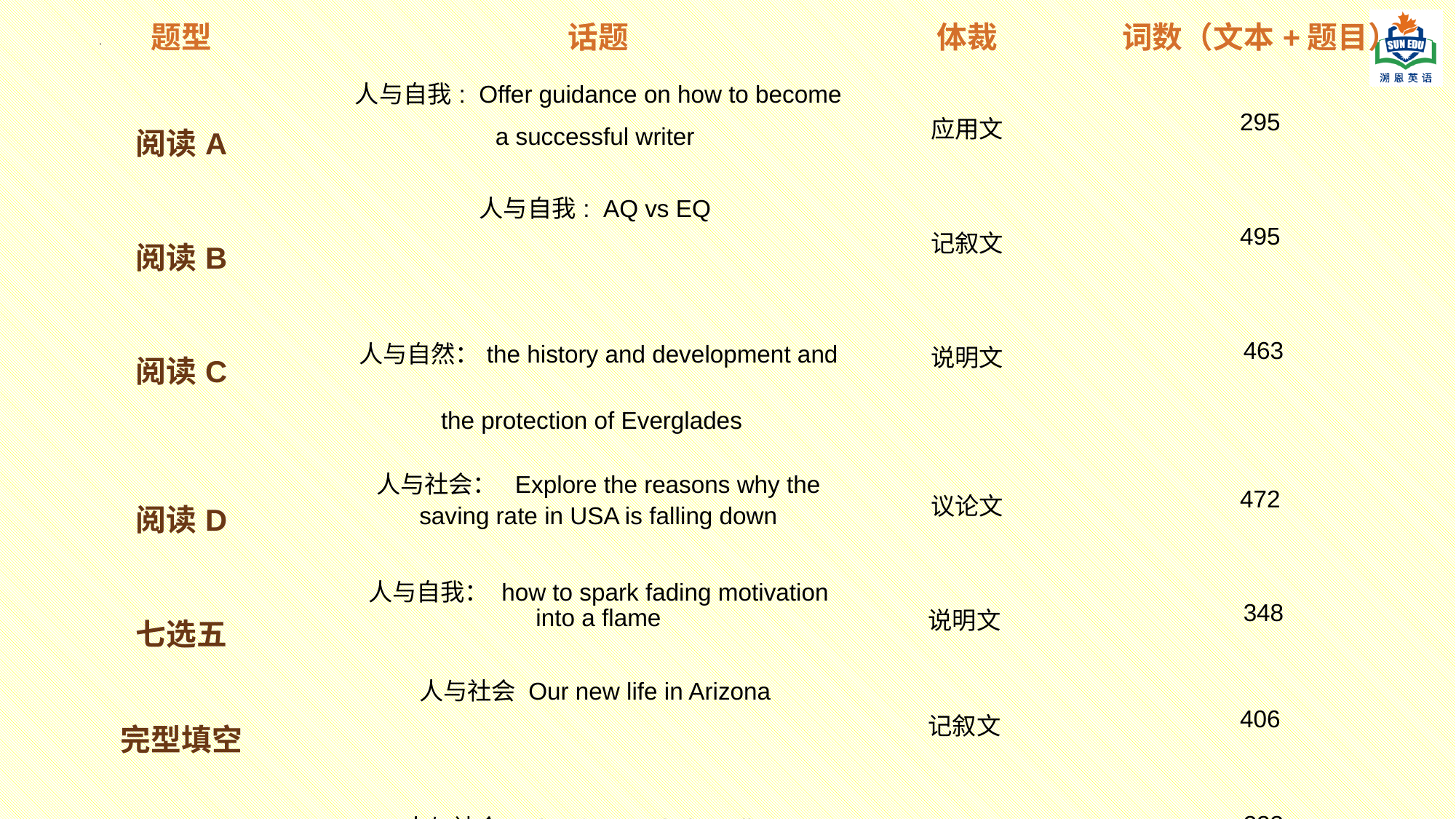

| 题型 | 话题 | 体裁 | 词数（文本+题目） |
| --- | --- | --- | --- |
| 阅读A | 人与自我: Offer guidance on how to become a successful writer | 应用文 | 295 |
| 阅读B | 人与自我: AQ vs EQ | 记叙文 | 495 |
| 阅读C | 人与自然：the history and development and the protection of Everglades | 说明文 | 463 |
| 阅读D | 人与社会： Explore the reasons why the saving rate in USA is falling down | 议论文 | 472 |
| 七选五 | 人与自我： how to spark fading motivation into a flame | 说明文 | 348 |
| 完型填空 | 人与社会 Our new life in Arizona | 记叙文 | 406 |
| 语法填空 | 人与社会 a hanfu parade in Valletta | 说明文 | 223 |